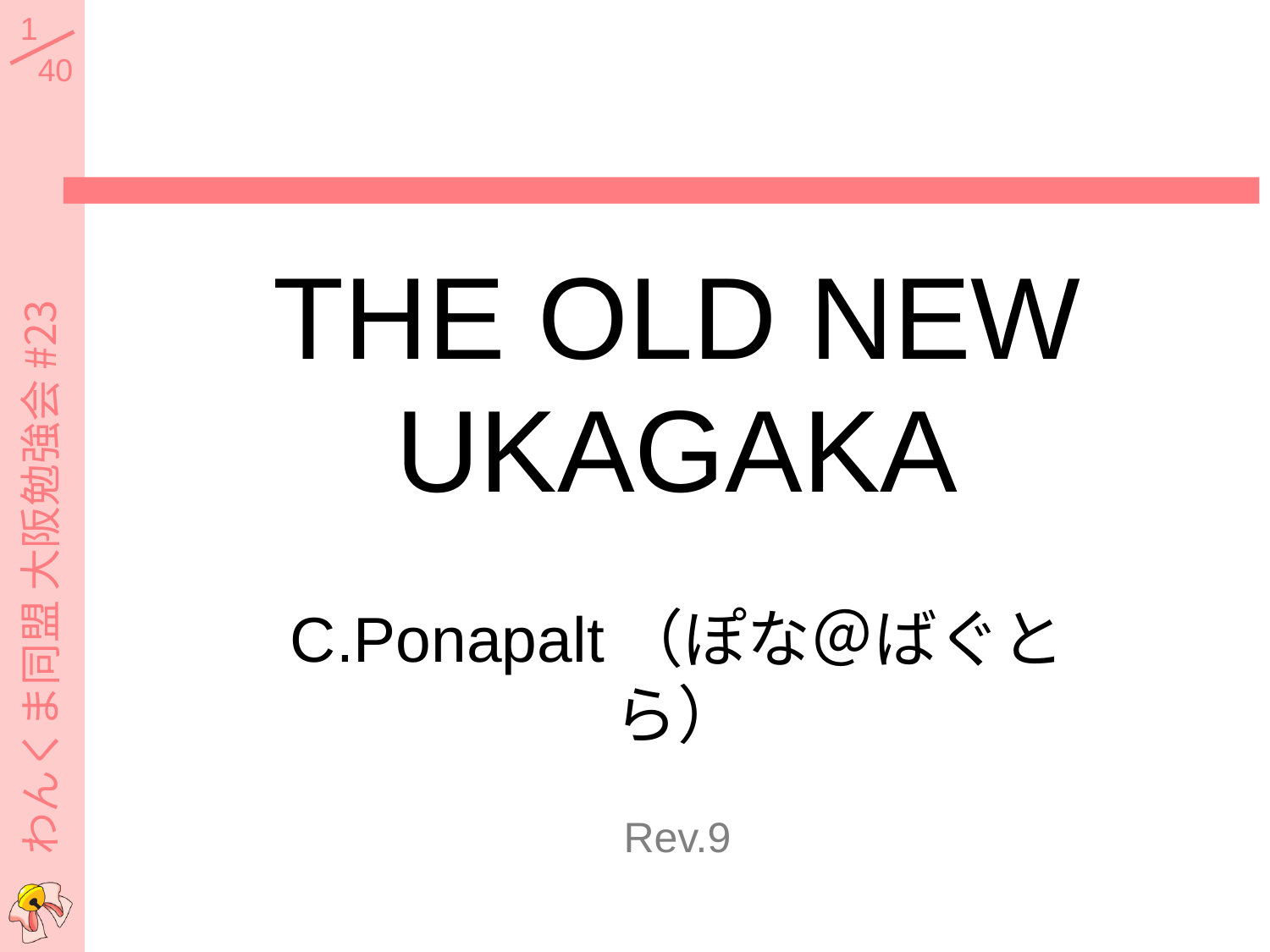

# THE OLD NEW UKAGAKA
わんくま同盟 大阪勉強会 #23
C.Ponapalt（ぽな＠ばぐとら）
Rev.9